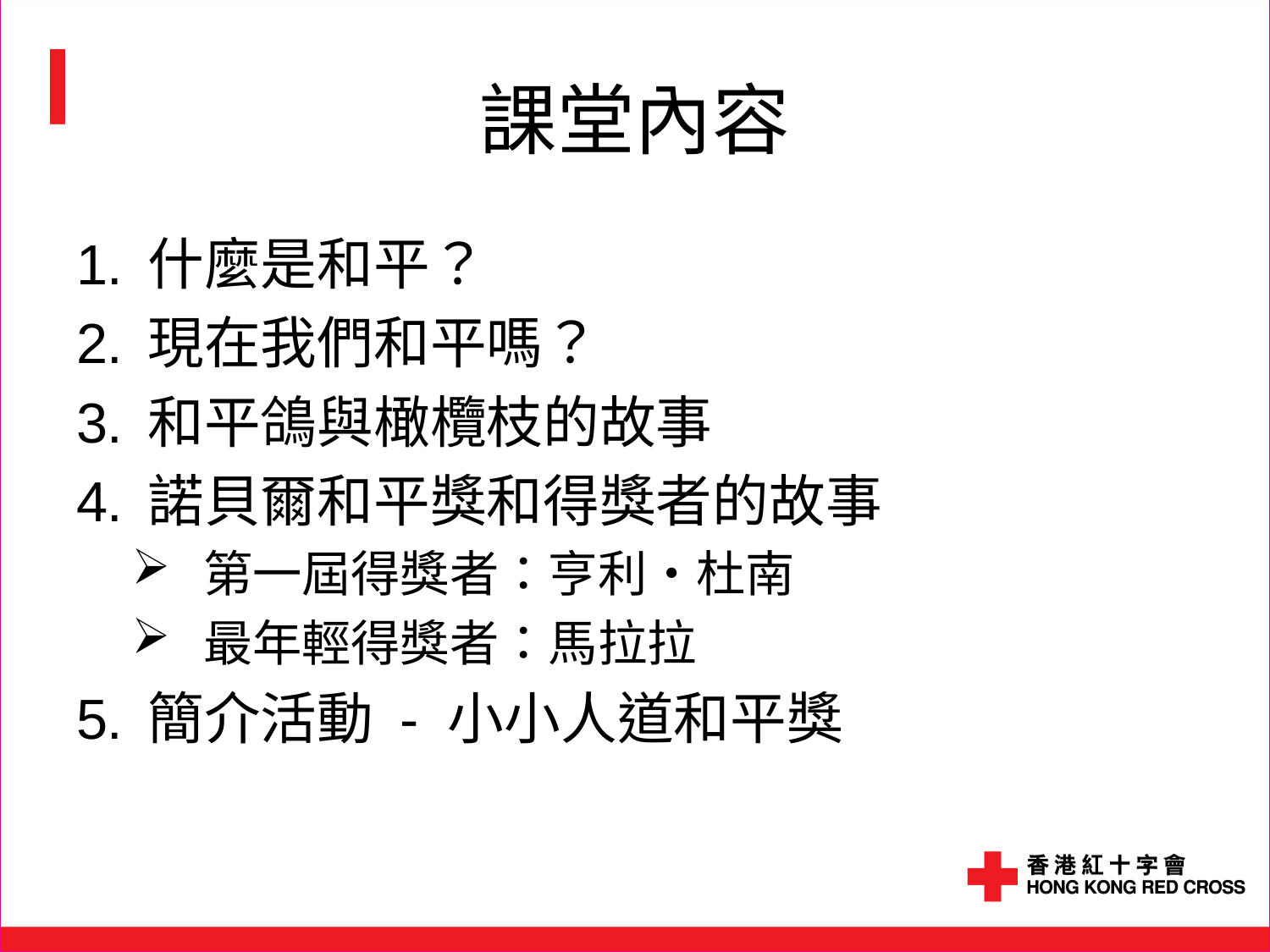

# 課堂內容
什麼是和平？
現在我們和平嗎？
和平鴿與橄欖枝的故事
諾貝爾和平獎和得獎者的故事
第一屆得獎者：亨利‧杜南
最年輕得獎者：馬拉拉
簡介活動 - 小小人道和平獎